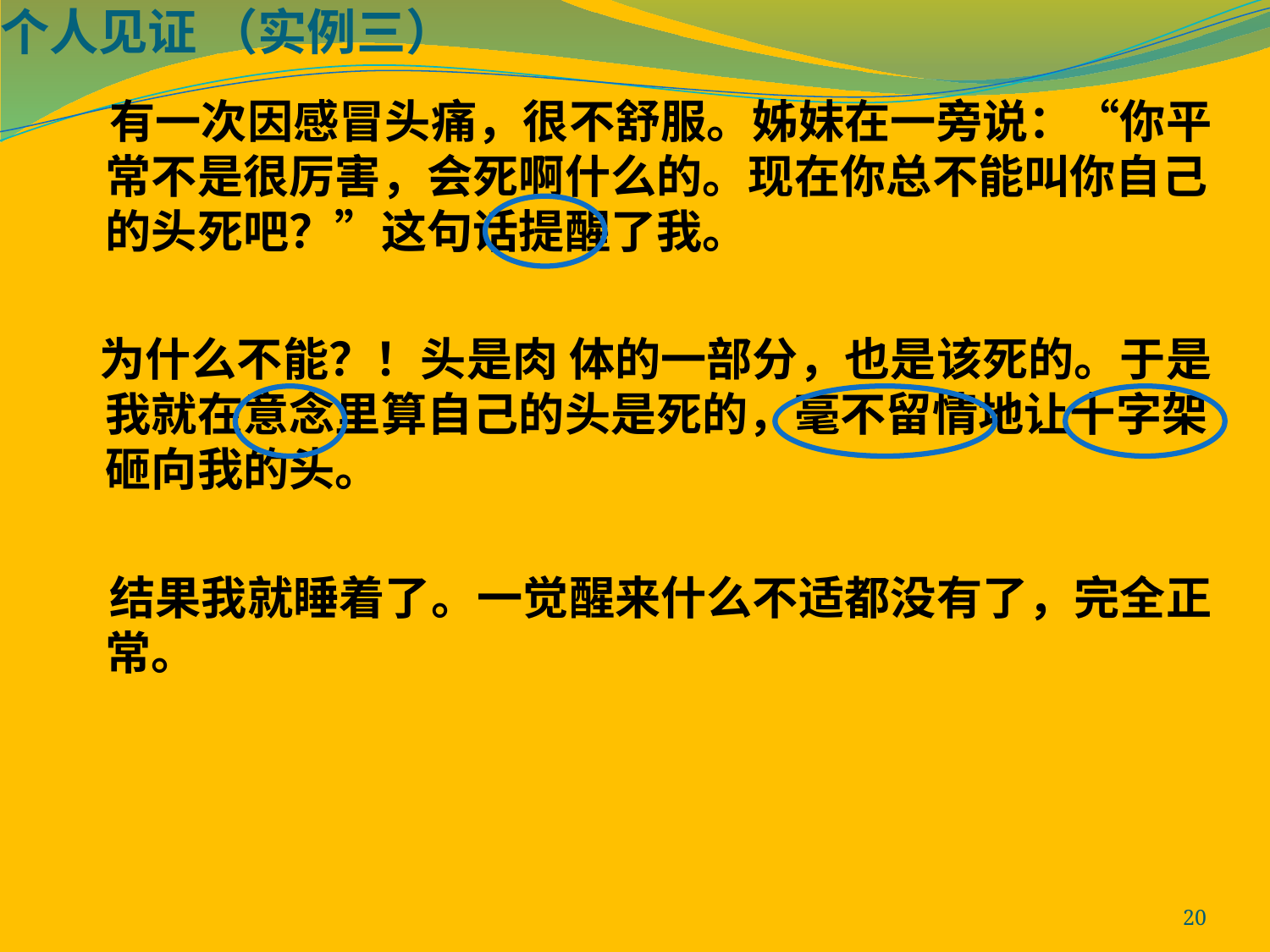

个人见证 （实例三）
   有一次因感冒头痛，很不舒服。姊妹在一旁说：“你平常不是很厉害，会死啊什么的。现在你总不能叫你自己的头死吧？”这句话提醒了我。

  为什么不能？！头是肉 体的一部分，也是该死的。于是我就在意念里算自己的头是死的，毫不留情地让十字架砸向我的头。

   结果我就睡着了。一觉醒来什么不适都没有了，完全正常。

20